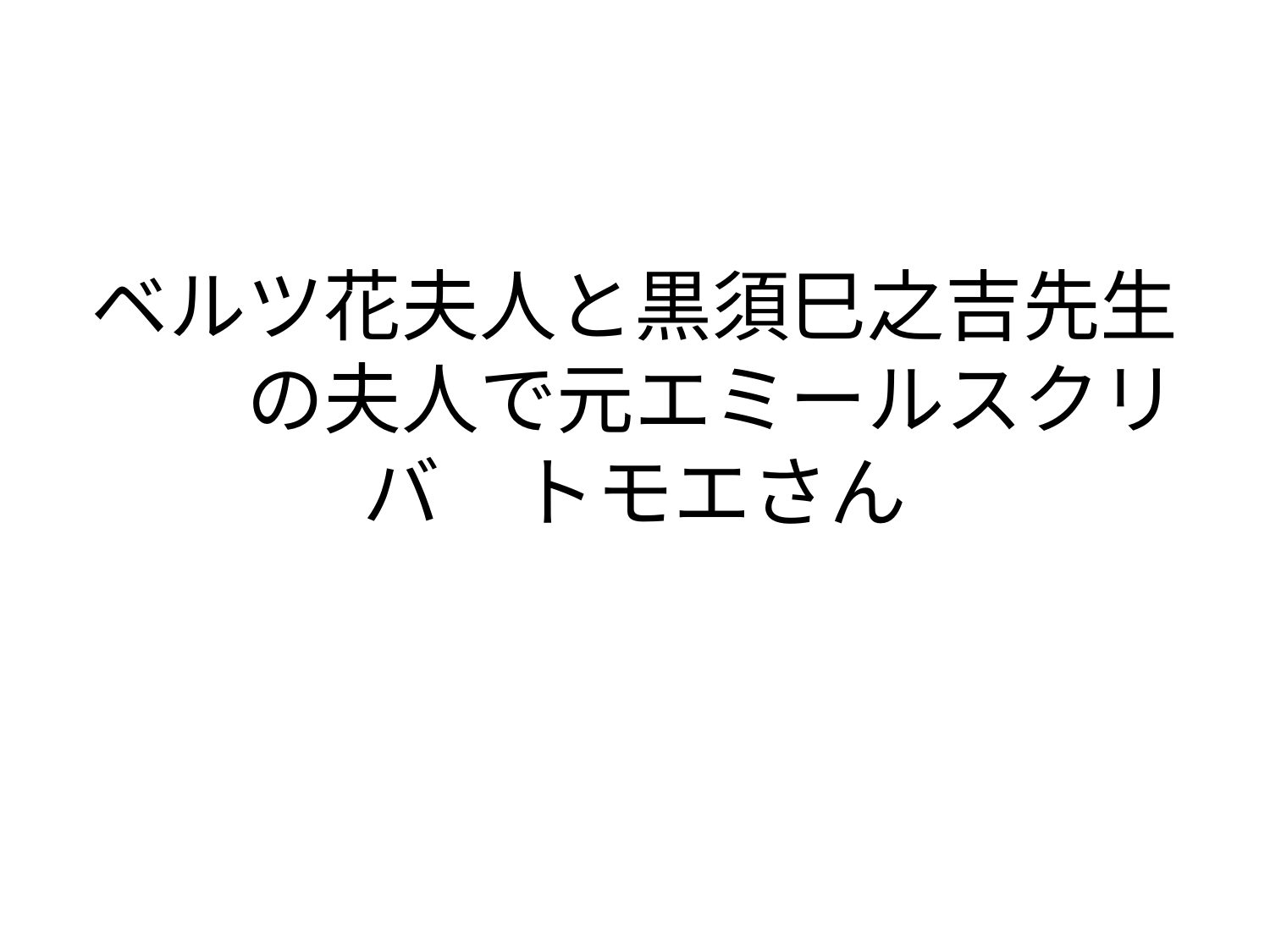

# ベルツ花夫人と黒須巳之吉先生 　　の夫人で元エミールスクリバ　トモエさん